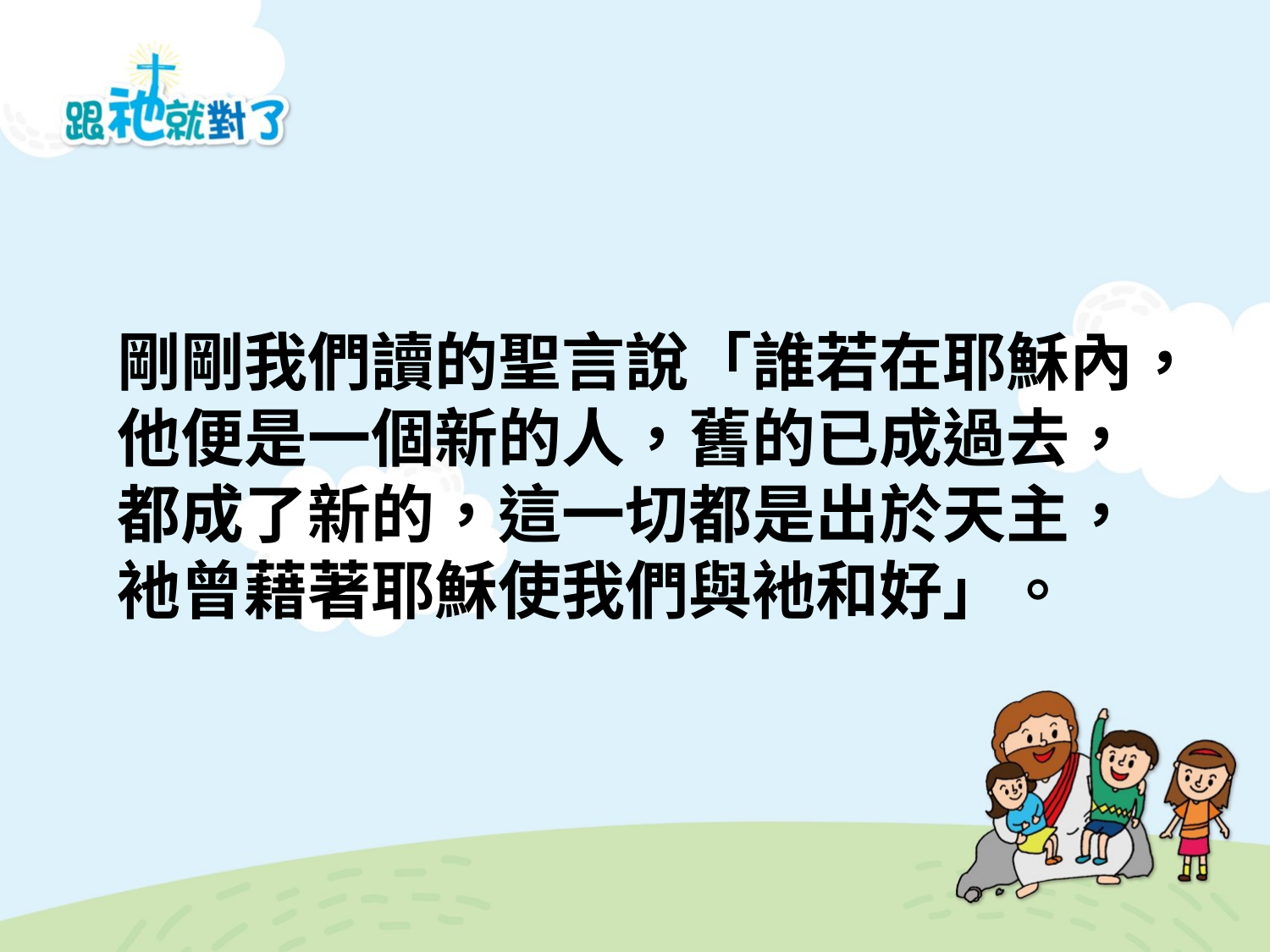

剛剛我們讀的聖言說「誰若在耶穌內，他便是一個新的人，舊的已成過去，都成了新的，這一切都是出於天主，衪曾藉著耶穌使我們與衪和好」。